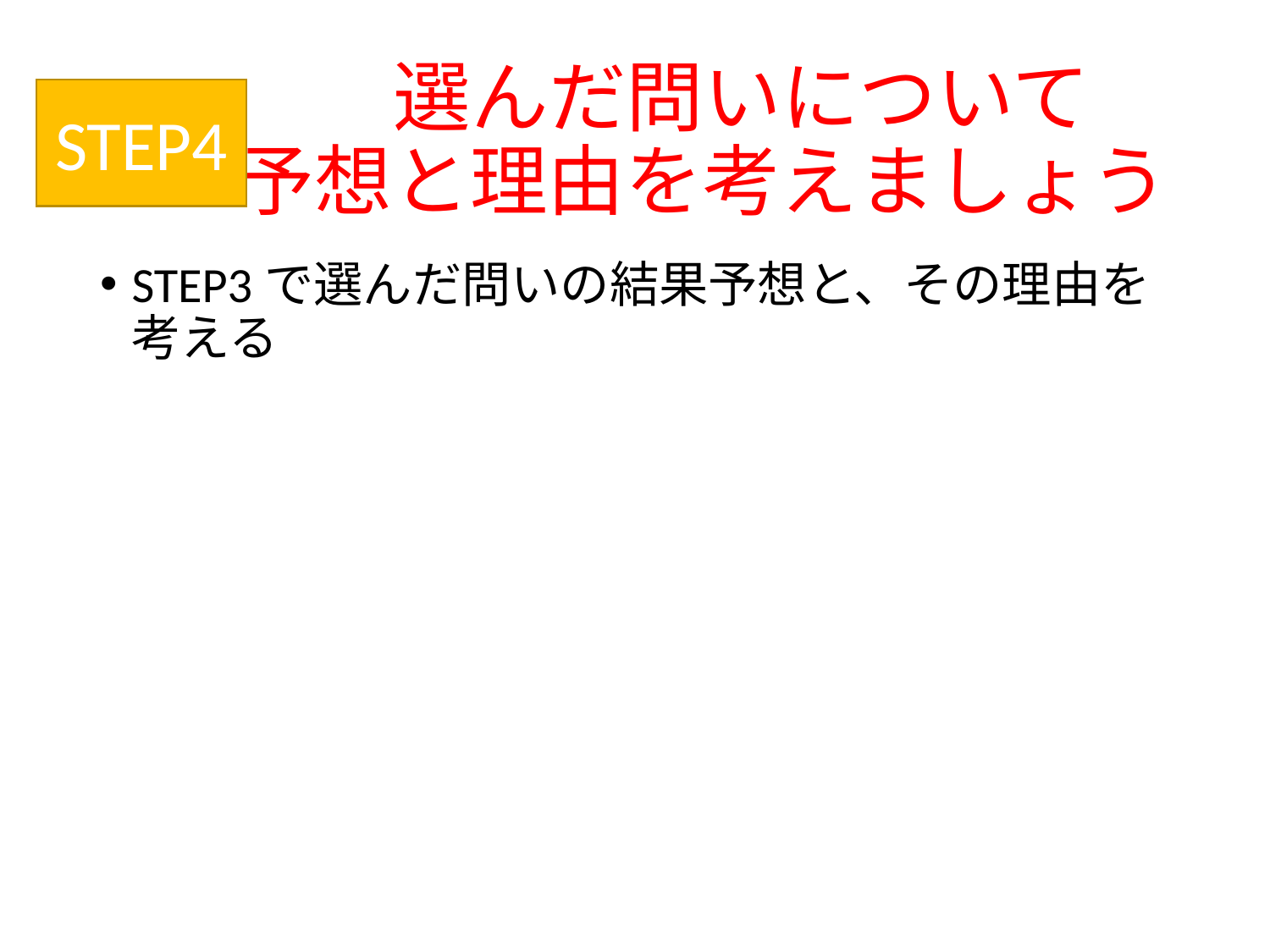

# 選んだ問いについて 予想と理由を考えましょう
STEP4
STEP3で選んだ問いの結果予想と、その理由を考える